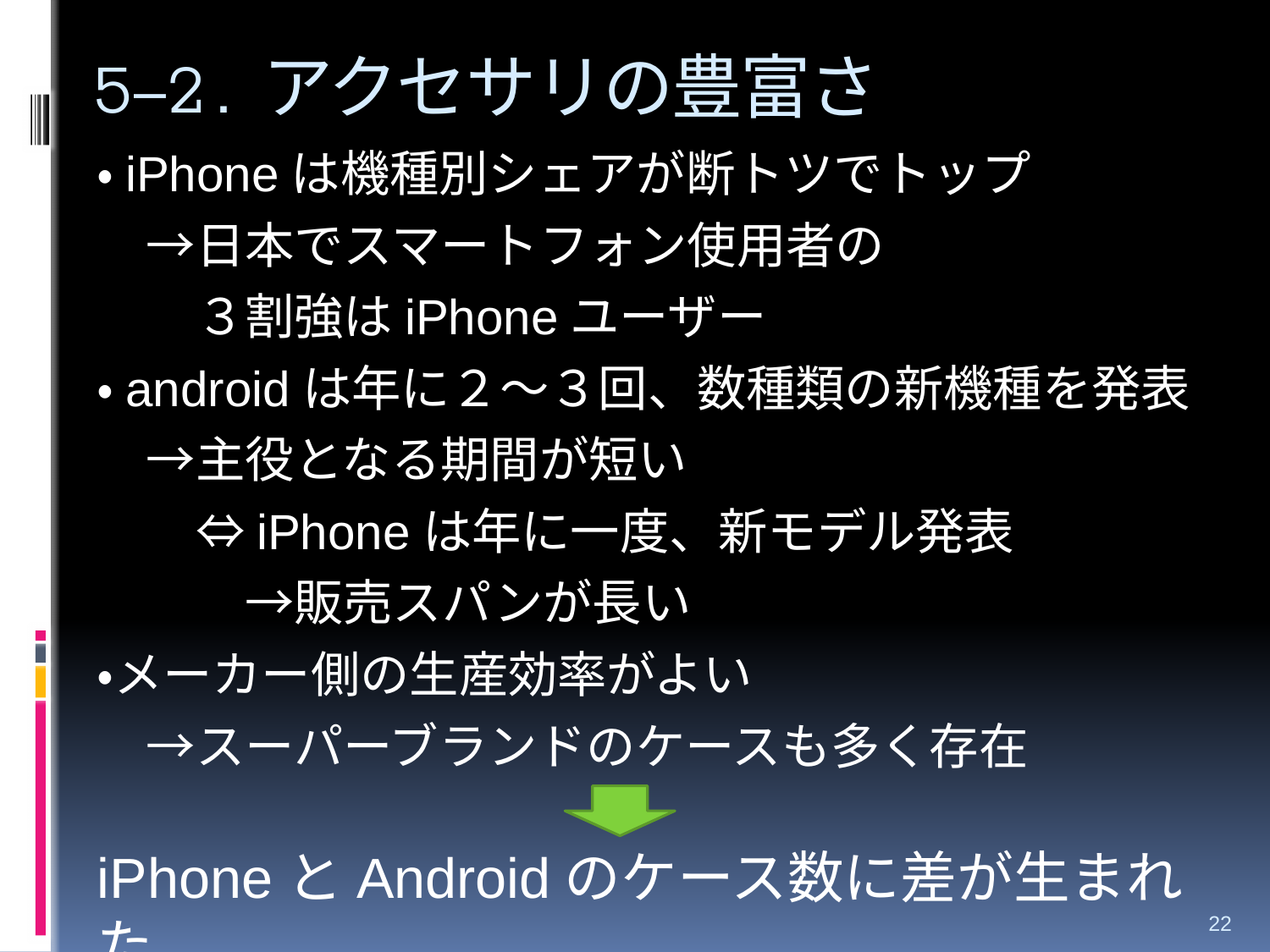

# 5-2.アクセサリの豊富さ
・iPhoneは機種別シェアが断トツでトップ
　→日本でスマートフォン使用者の
　　３割強はiPhoneユーザー
・androidは年に２～３回、数種類の新機種を発表
　→主役となる期間が短い
　　⇔iPhoneは年に一度、新モデル発表
　　　→販売スパンが長い
・メーカー側の生産効率がよい
　→スーパーブランドのケースも多く存在

iPhoneとAndroidのケース数に差が生まれた
22